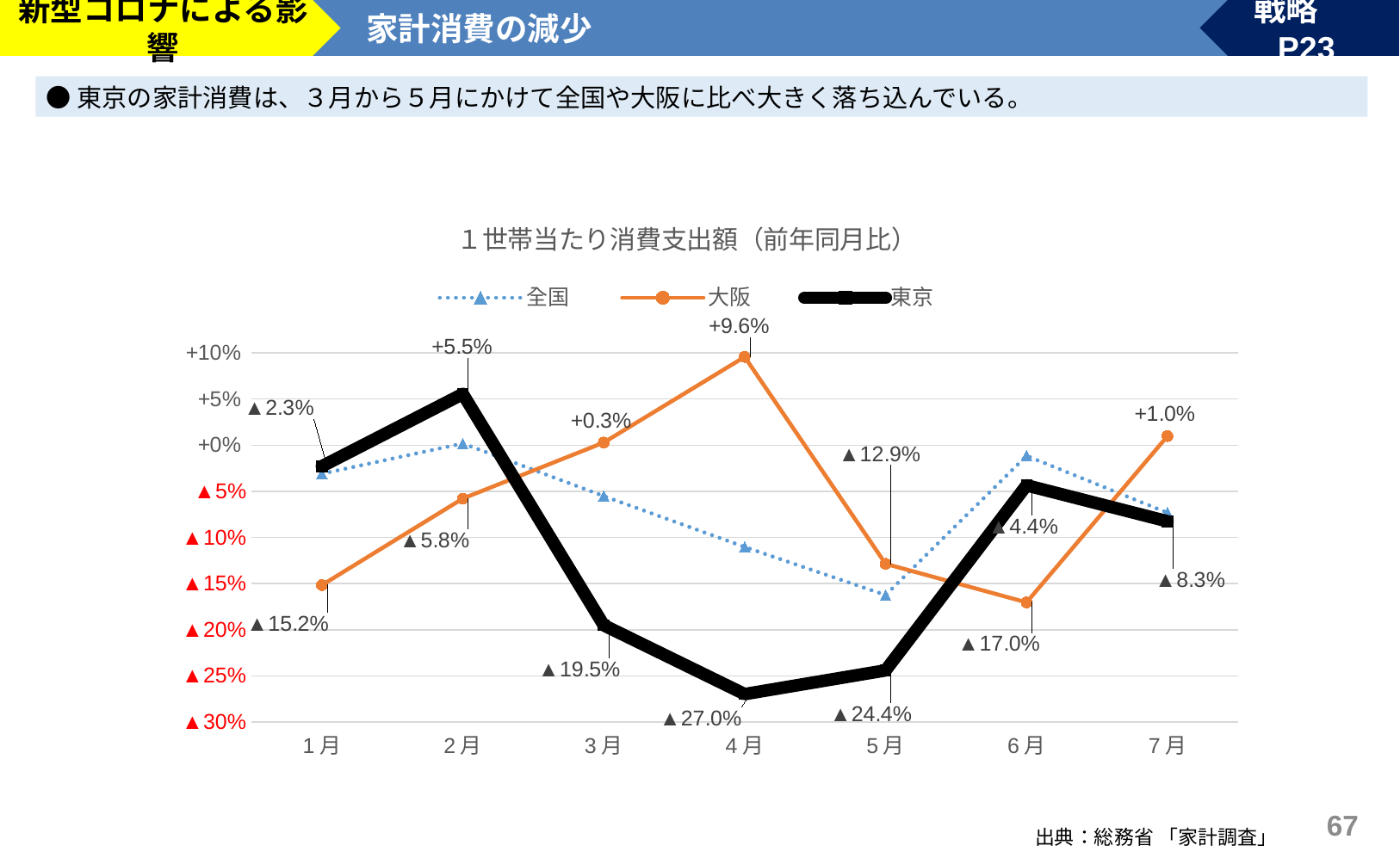

新型コロナによる影響
家計消費の減少
戦略　P23
●東京の家計消費は、３月から５月にかけて全国や大阪に比べ大きく落ち込んでいる。

### Chart: １世帯当たり消費支出額（前年同月比）

| Category | 全国 | 大阪 | 東京 |
|---|---|---|---|
| 1月 | -3.0950412525940996 | -15.171795250461951 | -2.284716048227353 |
| 2月 | 0.18545009438415416 | -5.7855285631915105 | 5.5469418215150945 |
| 3月 | -5.516144260429268 | 0.2864308214977296 | -19.515416094913117 |
| 4月 | -11.029568035704795 | 9.560171158142827 | -26.975788439203075 |
| 5月 | -16.245874889083122 | -12.861033626919106 | -24.403231074527156 |
| 6月 | -1.1495871887663323 | -17.037560042290256 | -4.351671953270975 |
| 7月 | -7.33579607396554 | 0.9830274484326829 | -8.256890900880187 |
67
出典：総務省 「家計調査」